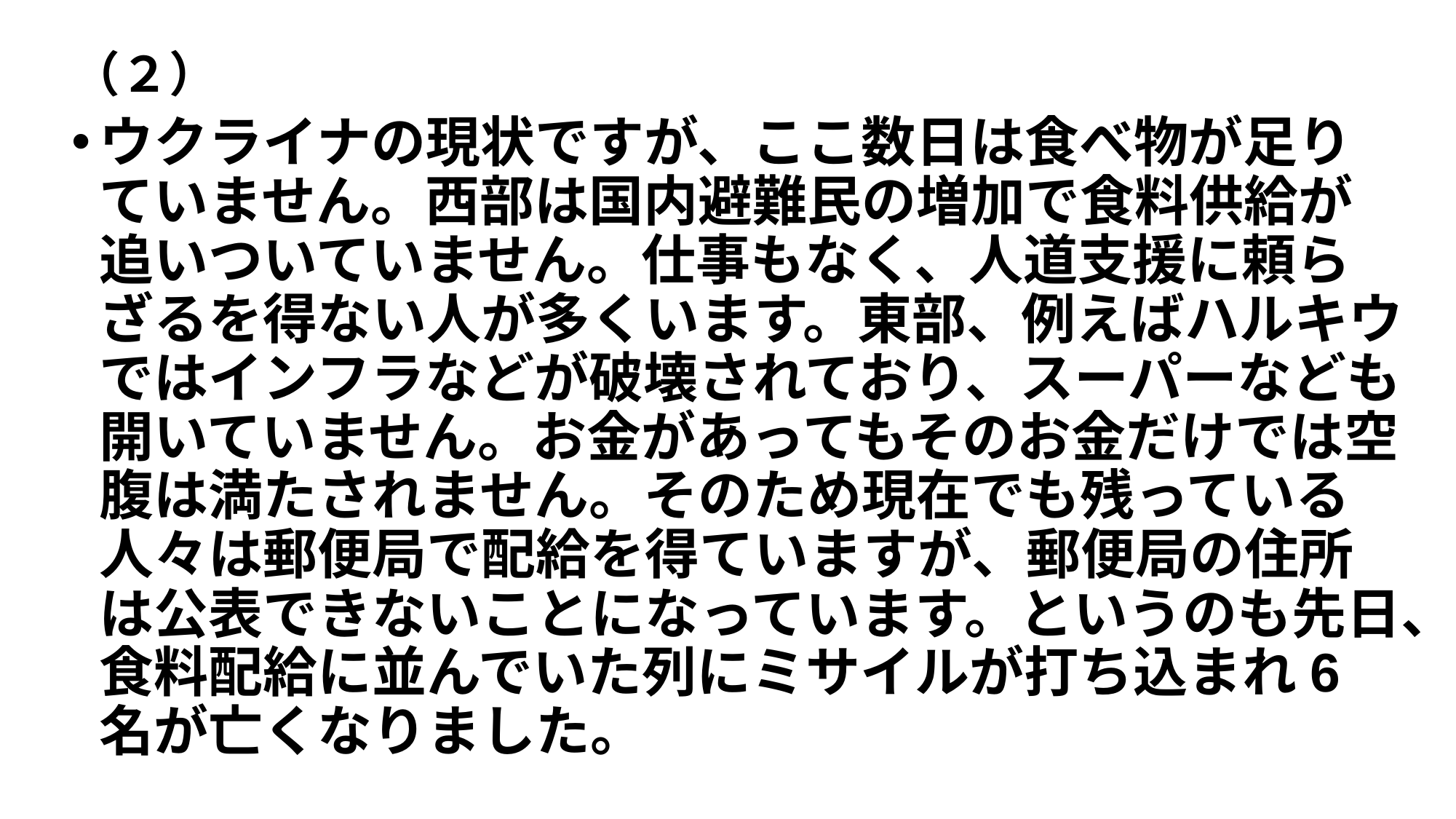

# （２）
ウクライナの現状ですが、ここ数日は食べ物が足りていません。西部は国内避難民の増加で食料供給が追いついていません。仕事もなく、人道支援に頼らざるを得ない人が多くいます。東部、例えばハルキウではインフラなどが破壊されており、スーパーなども開いていません。お金があってもそのお金だけでは空腹は満たされません。そのため現在でも残っている人々は郵便局で配給を得ていますが、郵便局の住所は公表できないことになっています。というのも先日、食料配給に並んでいた列にミサイルが打ち込まれ6名が亡くなりました。